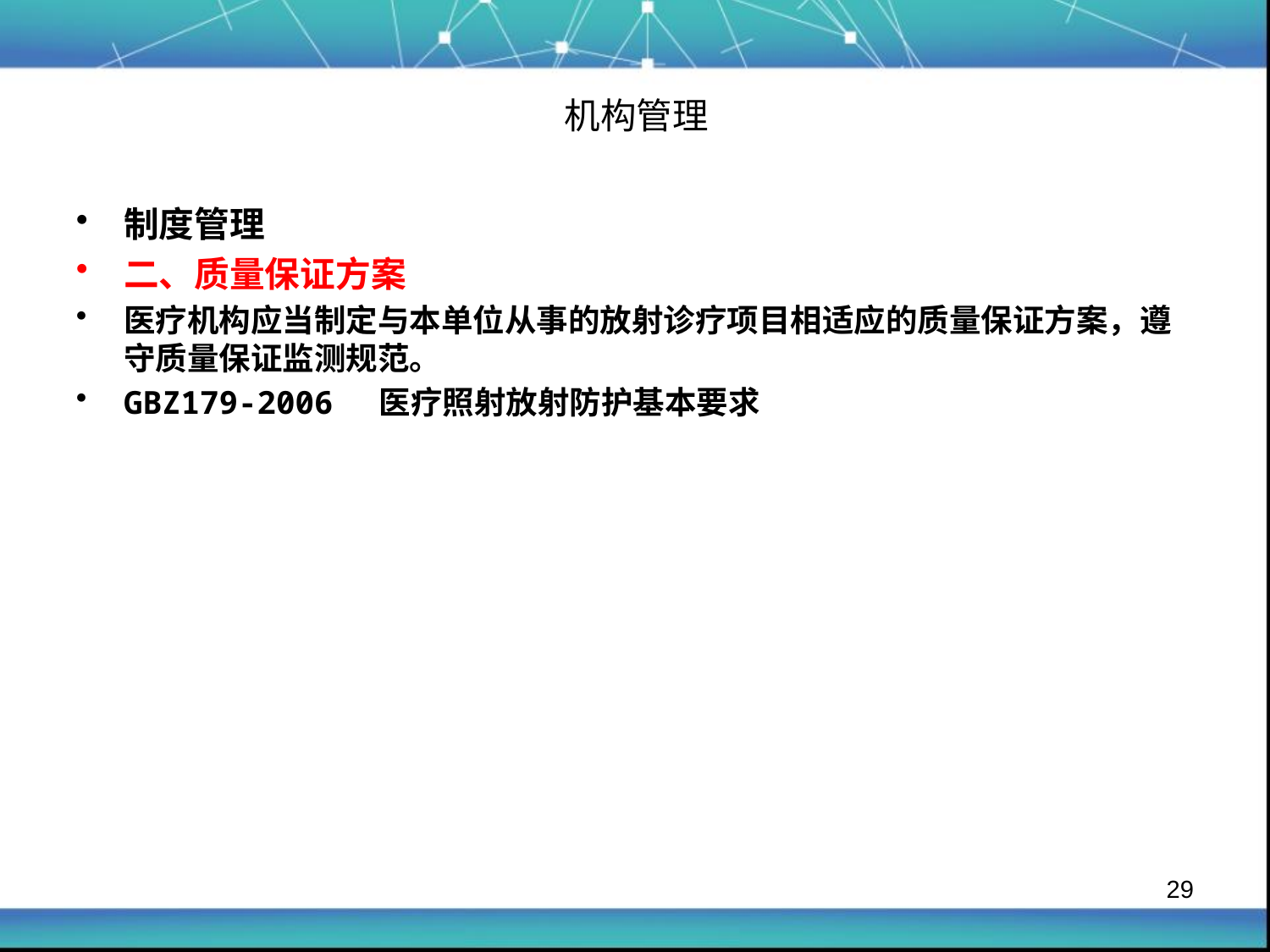

# 机构管理
制度管理
二、质量保证方案
医疗机构应当制定与本单位从事的放射诊疗项目相适应的质量保证方案，遵守质量保证监测规范。
GBZ179-2006  医疗照射放射防护基本要求

29